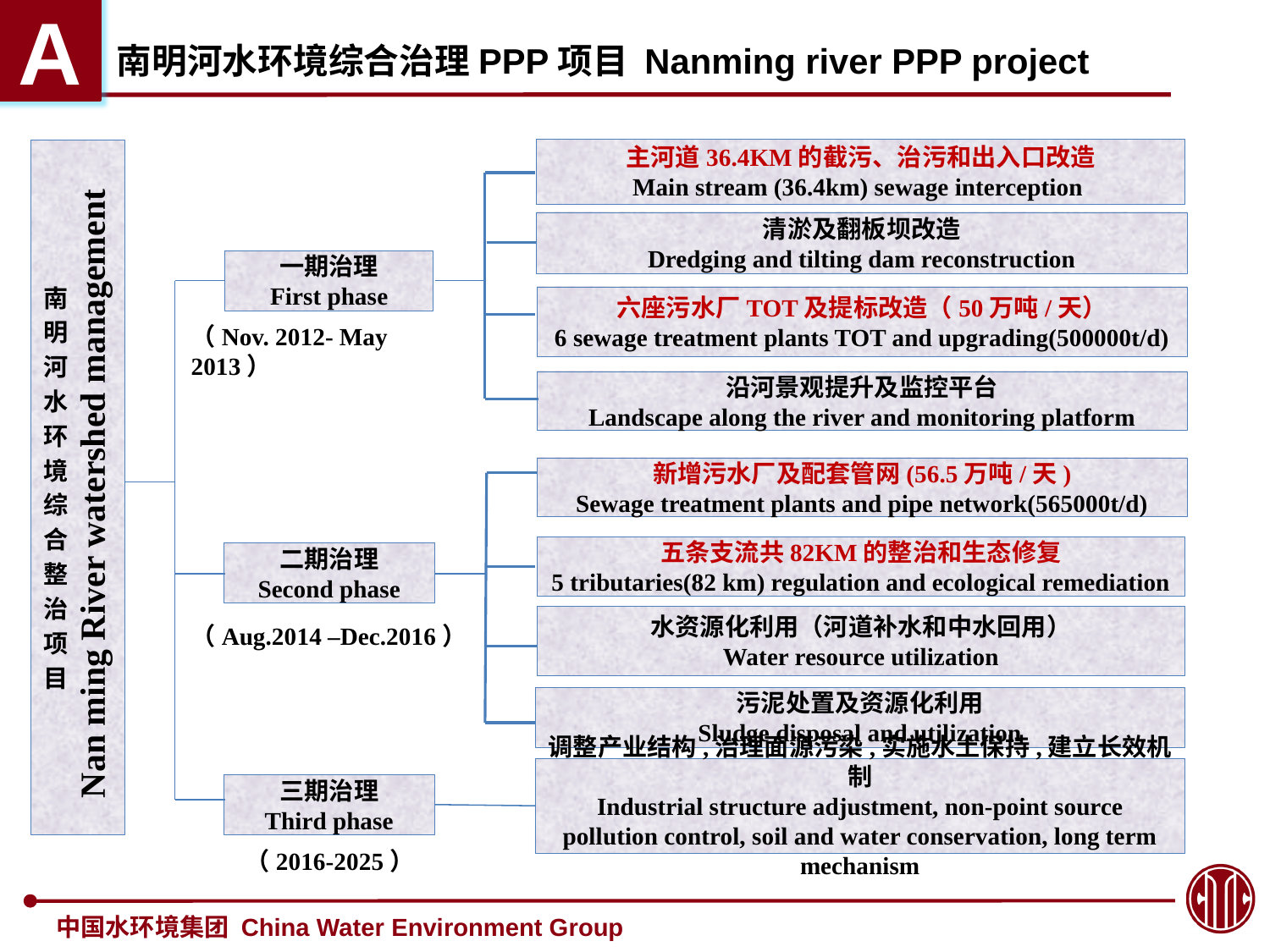

A
    南明河水环境综合治理PPP项目 Nanming river PPP project
主河道36.4KM的截污、治污和出入口改造
Main stream (36.4km) sewage interception
南
明
河
水
环
境
综
合
整
治
项
目
Nan ming River watershed management
清淤及翻板坝改造
Dredging and tilting dam reconstruction
一期治理
First phase
六座污水厂TOT及提标改造（50万吨/天）
6 sewage treatment plants TOT and upgrading(500000t/d)
（Nov. 2012- May 2013）
沿河景观提升及监控平台
Landscape along the river and monitoring platform
新增污水厂及配套管网(56.5万吨/天)
Sewage treatment plants and pipe network(565000t/d)
五条支流共82KM的整治和生态修复
5 tributaries(82 km) regulation and ecological remediation
二期治理
Second phase
水资源化利用（河道补水和中水回用）
Water resource utilization
（Aug.2014 –Dec.2016）
污泥处置及资源化利用
Sludge disposal and utilization
调整产业结构,治理面源污染,实施水土保持,建立长效机制
Industrial structure adjustment, non-point source pollution control, soil and water conservation, long term mechanism
三期治理
Third phase
（2016-2025）